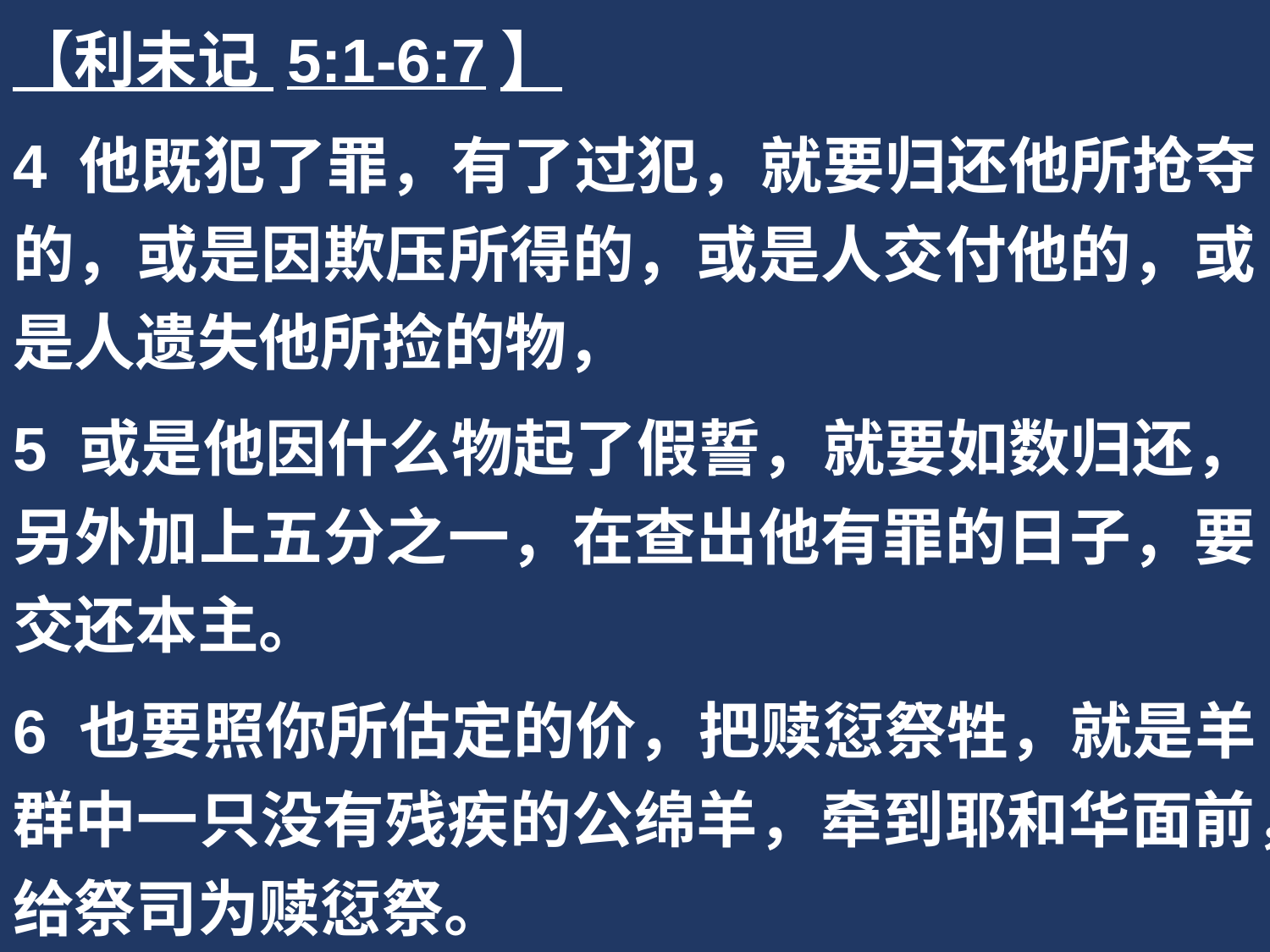

【利未记 5:1-6:7】
4 他既犯了罪，有了过犯，就要归还他所抢夺的，或是因欺压所得的，或是人交付他的，或是人遗失他所捡的物，
5 或是他因什么物起了假誓，就要如数归还，另外加上五分之一，在查出他有罪的日子，要交还本主。
6 也要照你所估定的价，把赎愆祭牲，就是羊群中一只没有残疾的公绵羊，牵到耶和华面前，给祭司为赎愆祭。